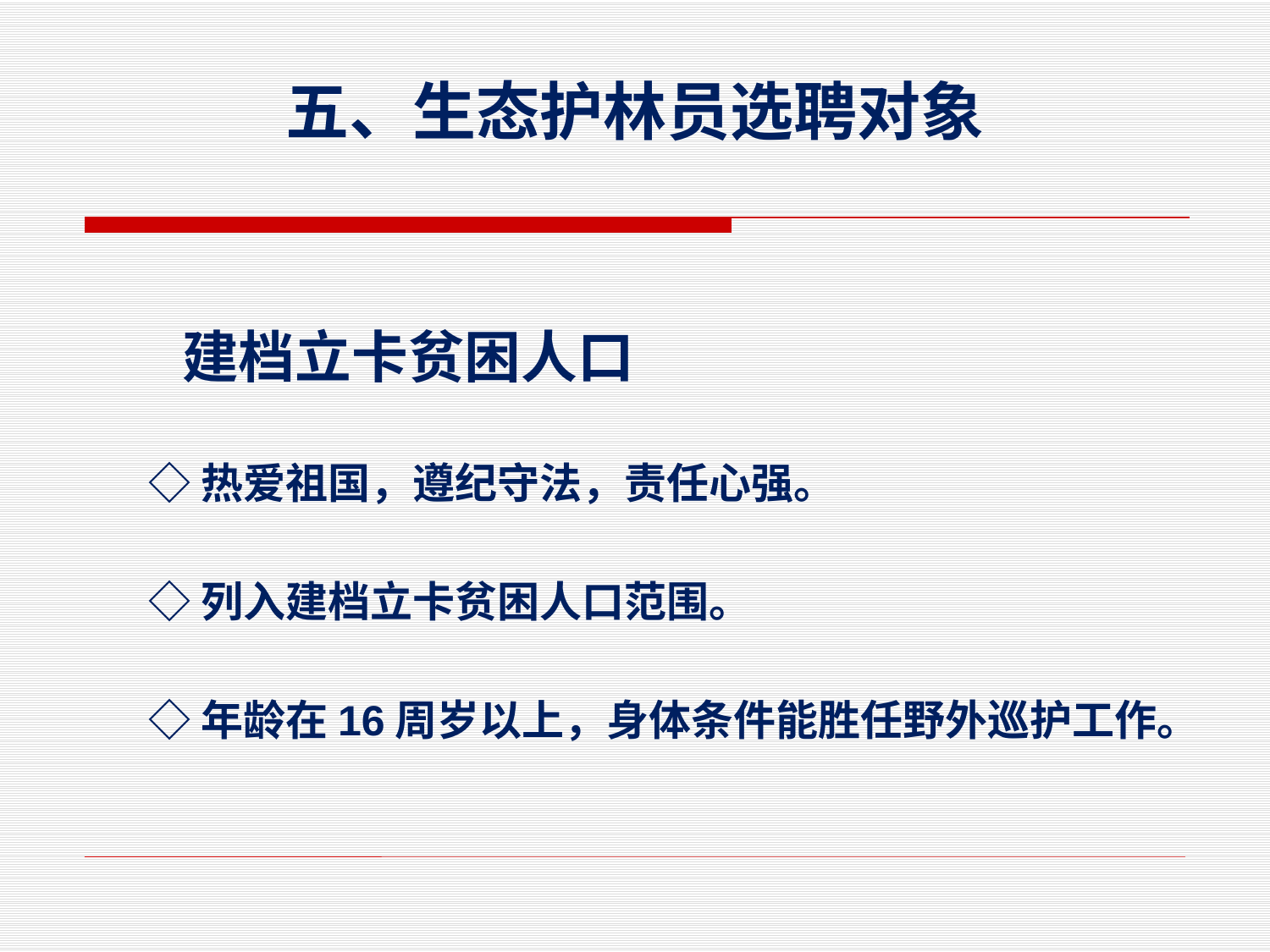

# 五、生态护林员选聘对象

      建档立卡贫困人口

      ◇热爱祖国，遵纪守法，责任心强。

      ◇列入建档立卡贫困人口范围。

      ◇年龄在16周岁以上，身体条件能胜任野外巡护工作。